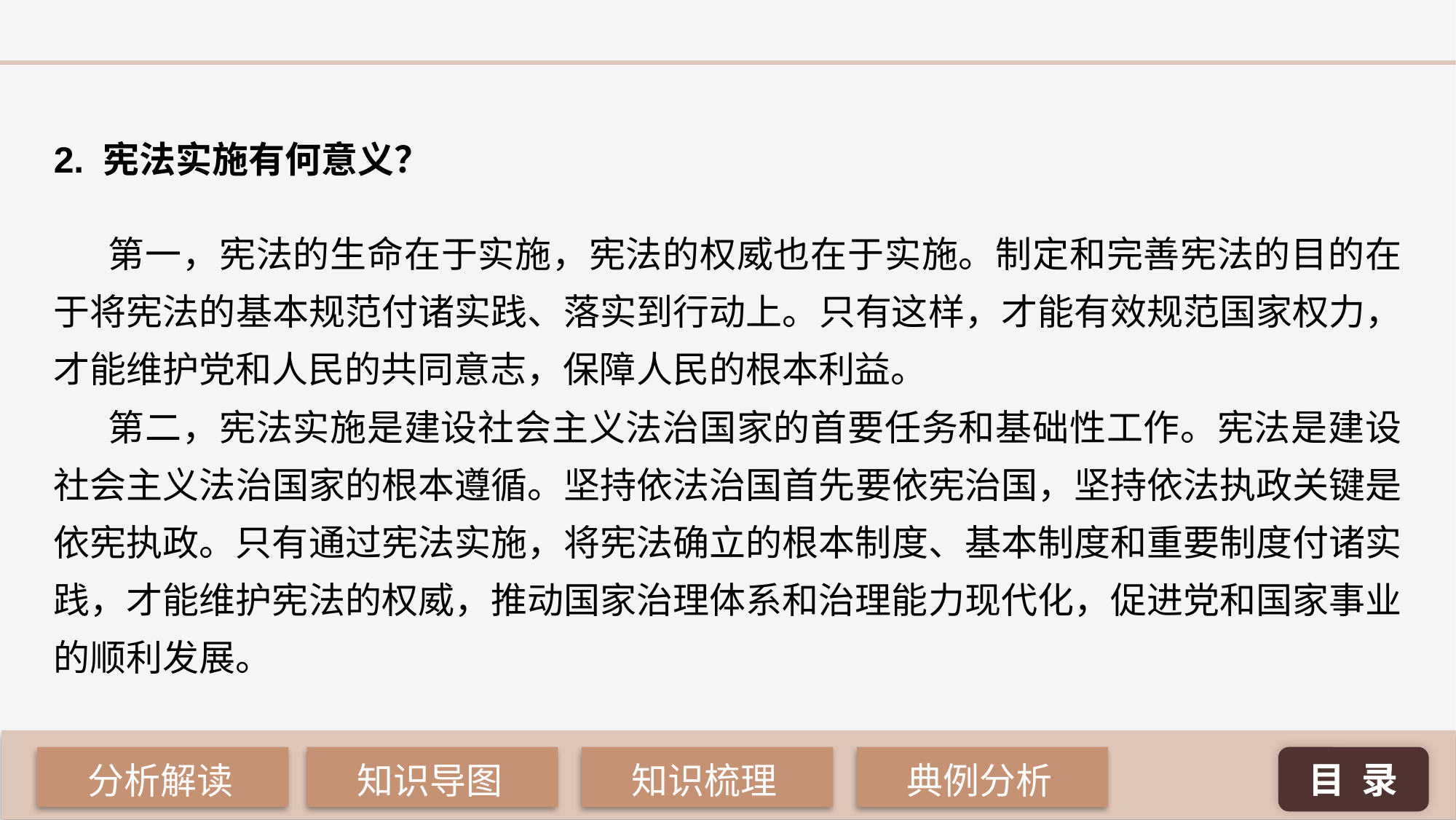

2. 宪法实施有何意义？
第一，宪法的生命在于实施，宪法的权威也在于实施。制定和完善宪法的目的在于将宪法的基本规范付诸实践、落实到行动上。只有这样，才能有效规范国家权力，才能维护党和人民的共同意志，保障人民的根本利益。
第二，宪法实施是建设社会主义法治国家的首要任务和基础性工作。宪法是建设社会主义法治国家的根本遵循。坚持依法治国首先要依宪治国，坚持依法执政关键是依宪执政。只有通过宪法实施，将宪法确立的根本制度、基本制度和重要制度付诸实践，才能维护宪法的权威，推动国家治理体系和治理能力现代化，促进党和国家事业的顺利发展。